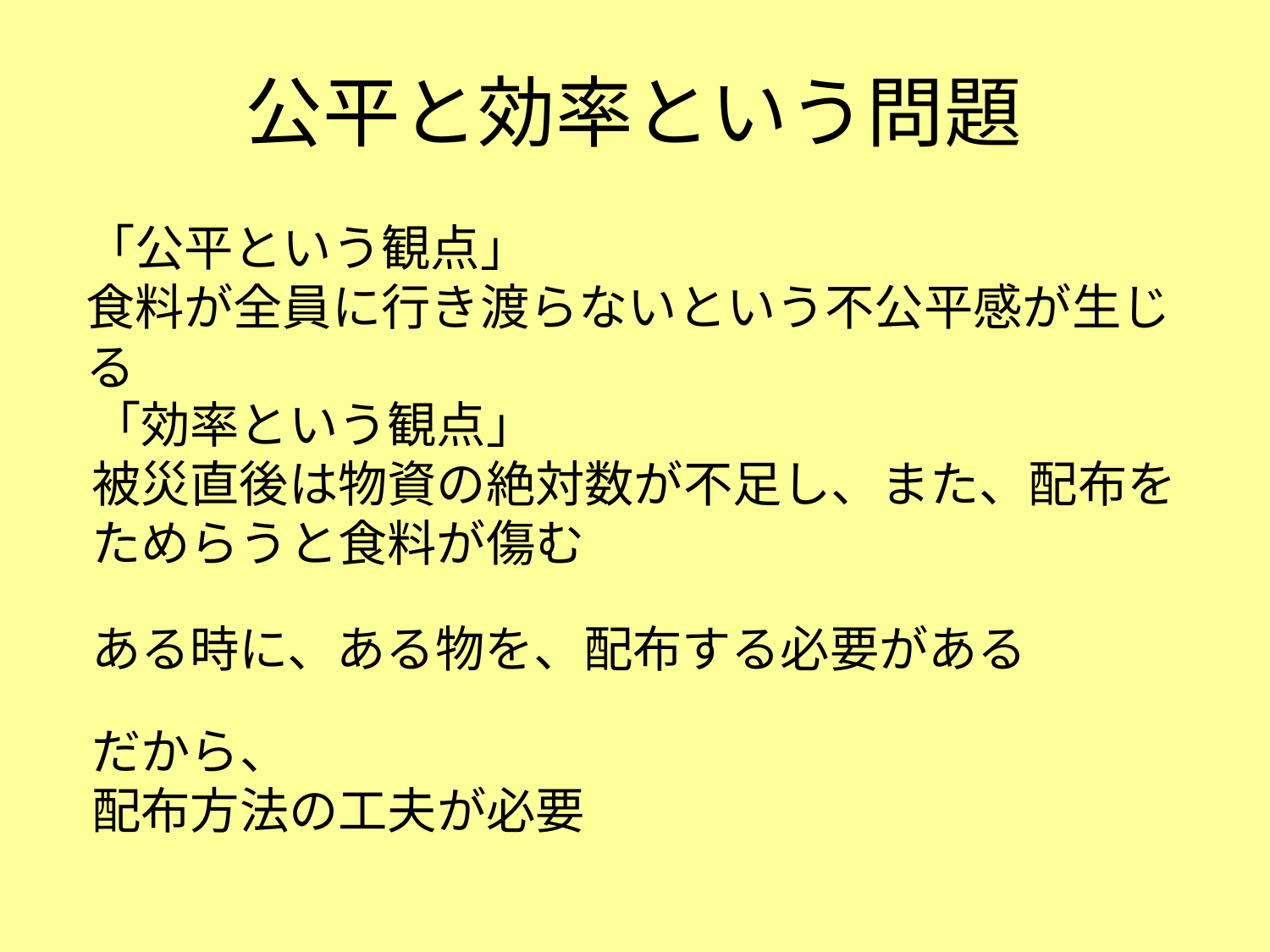

# 公平と効率という問題
「公平という観点」
食料が全員に行き渡らないという不公平感が生じる

「効率という観点」
被災直後は物資の絶対数が不足し、また、配布をためらうと食料が傷む

ある時に、ある物を、配布する必要がある
だから、
配布方法の工夫が必要